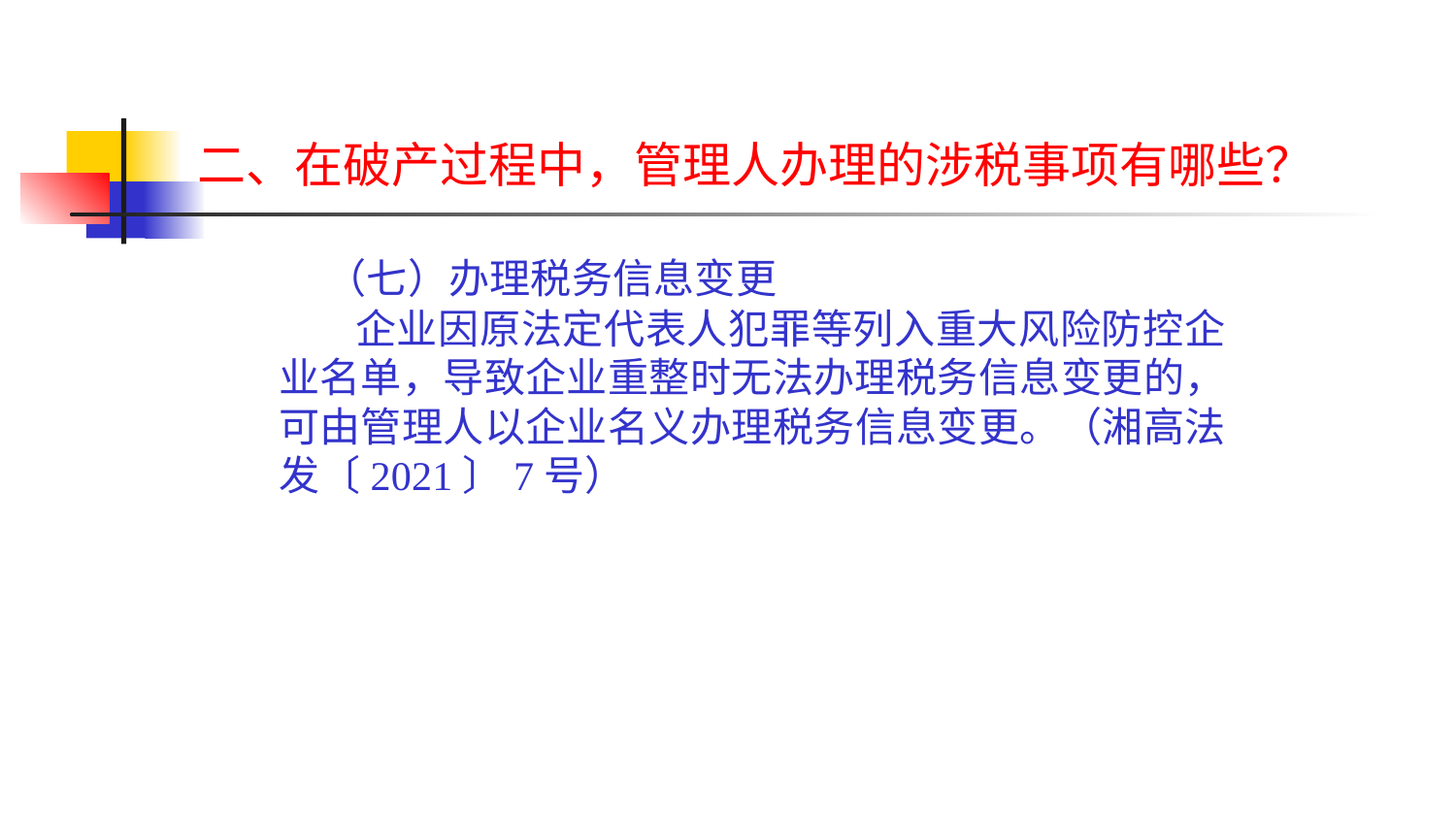

# 二、在破产过程中，管理人办理的涉税事项有哪些？
       （七）办理税务信息变更
           企业因原法定代表人犯罪等列入重大风险防控企业名单，导致企业重整时无法办理税务信息变更的，可由管理人以企业名义办理税务信息变更。（湘高法发〔2021〕7号）